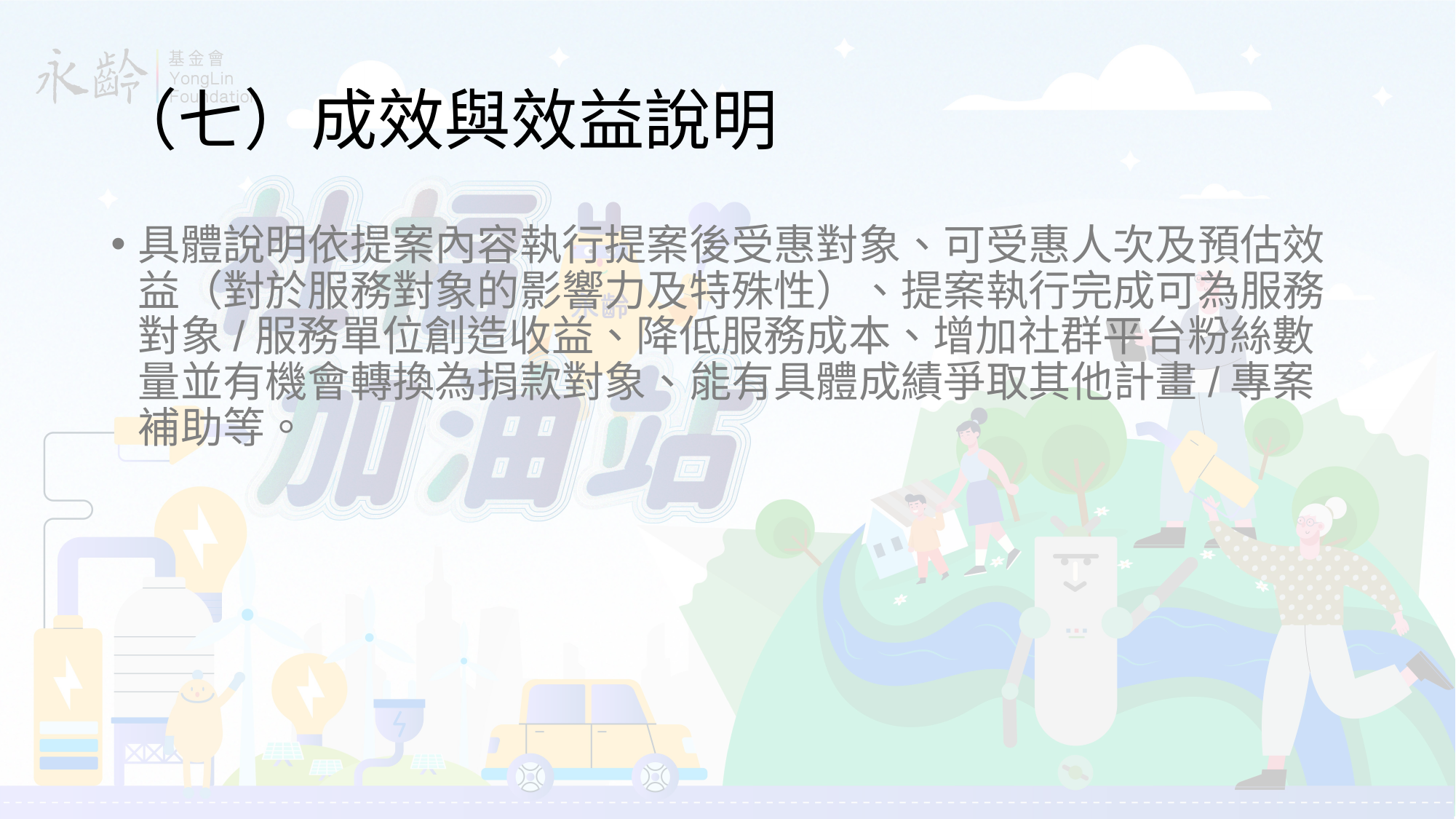

# （七）成效與效益說明
具體說明依提案內容執行提案後受惠對象、可受惠人次及預估效益（對於服務對象的影響力及特殊性）、提案執行完成可為服務對象/服務單位創造收益、降低服務成本、增加社群平台粉絲數量並有機會轉換為捐款對象、能有具體成績爭取其他計畫/專案補助等。